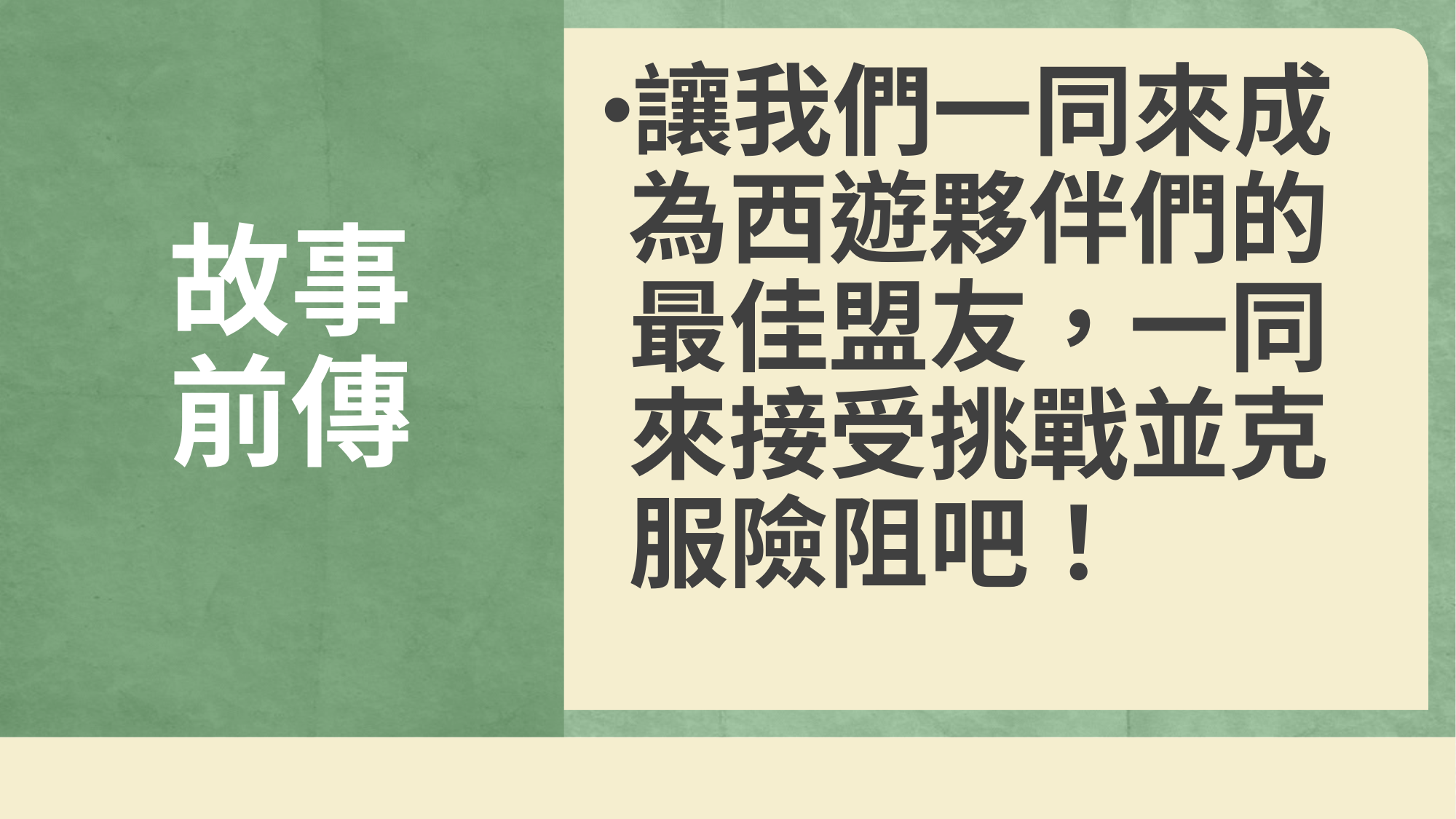

讓我們一同來成為西遊夥伴們的最佳盟友，一同來接受挑戰並克服險阻吧！

# 故事 前傳